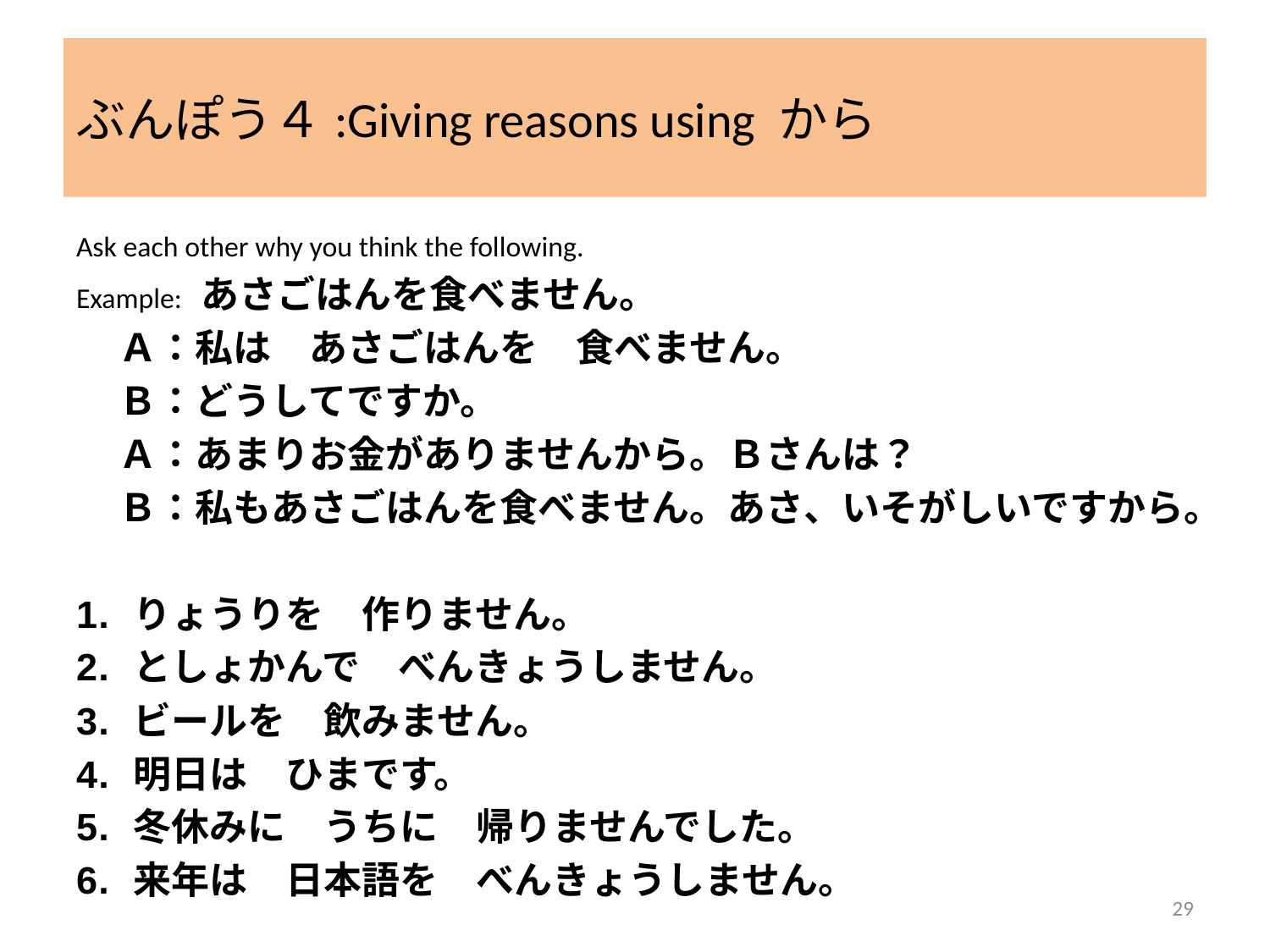

#
ぶんぽう４:Giving reasons using から
Ask each other why you think the following.
Example:  あさごはんを食べません。
		Ａ：私は　あさごはんを　食べません。
		Ｂ：どうしてですか。
		Ａ：あまりお金がありませんから。Ｂさんは？
		Ｂ：私もあさごはんを食べません。あさ、いそがしいですから。

りょうりを　作りません。
としょかんで　べんきょうしません。
ビールを　飲みません。
明日は　ひまです。
冬休みに　うちに　帰りませんでした。
来年は　日本語を　べんきょうしません。
29